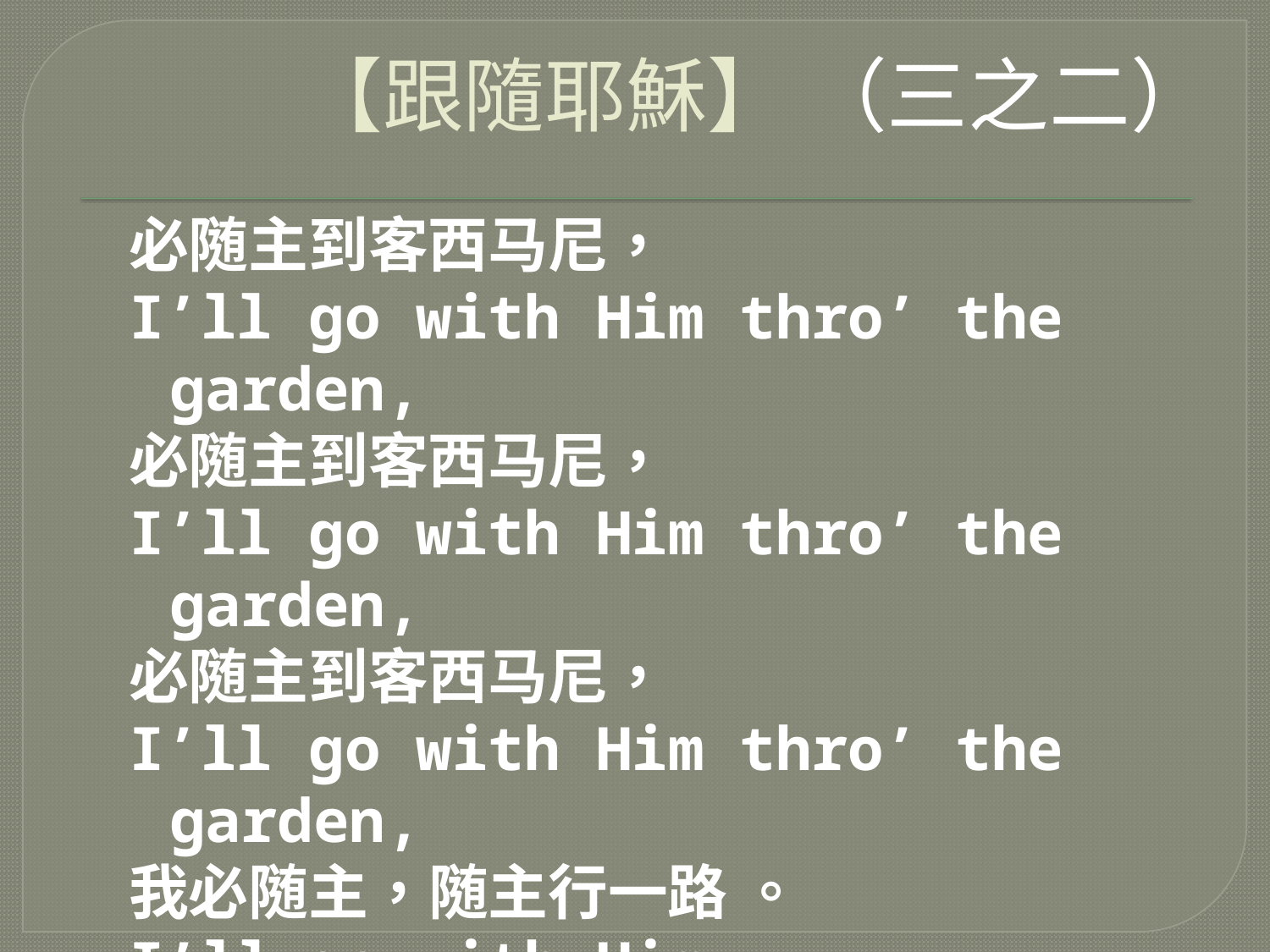

# 【跟隨耶穌】 （三之二）
必随主到客西马尼，
I’ll go with Him thro’ the garden,
必随主到客西马尼，
I’ll go with Him thro’ the garden,
必随主到客西马尼，
I’ll go with Him thro’ the garden,
我必随主，随主行一路 。
I’ll go with Him
with Him all the way.